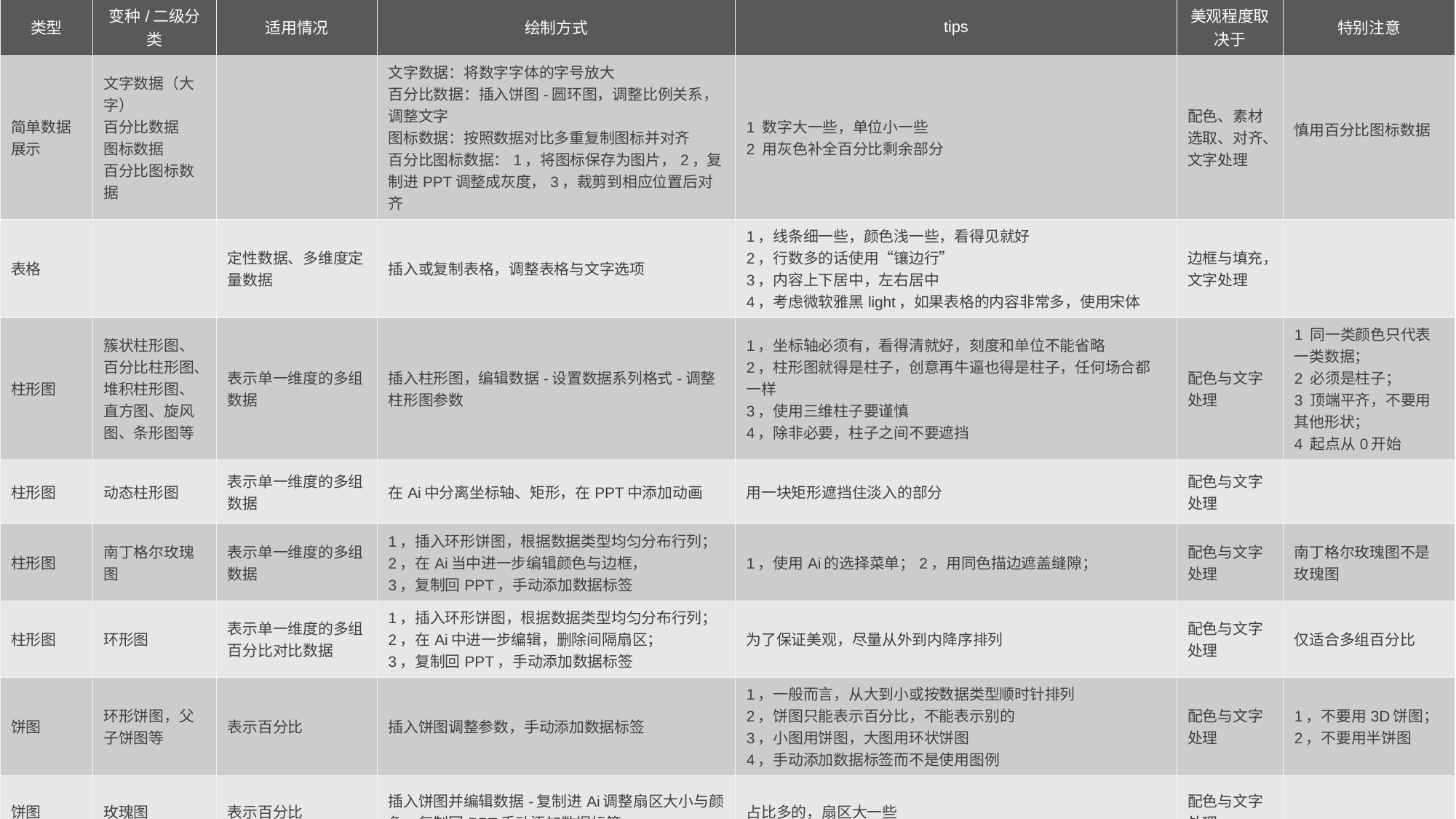

| 类型 | 变种/二级分类 | 适用情况 | 绘制方式 | tips | 美观程度取决于 | 特别注意 |
| --- | --- | --- | --- | --- | --- | --- |
| 简单数据展示 | 文字数据（大字） 百分比数据 图标数据 百分比图标数据 |  | 文字数据：将数字字体的字号放大 百分比数据：插入饼图-圆环图，调整比例关系，调整文字 图标数据：按照数据对比多重复制图标并对齐 百分比图标数据：1，将图标保存为图片，2，复制进PPT调整成灰度，3，裁剪到相应位置后对齐 | 1 数字大一些，单位小一些 2 用灰色补全百分比剩余部分 | 配色、素材选取、对齐、文字处理 | 慎用百分比图标数据 |
| 表格 |  | 定性数据、多维度定量数据 | 插入或复制表格，调整表格与文字选项 | 1，线条细一些，颜色浅一些，看得见就好 2，行数多的话使用“镶边行” 3，内容上下居中，左右居中 4，考虑微软雅黑light，如果表格的内容非常多，使用宋体 | 边框与填充，文字处理 |  |
| 柱形图 | 簇状柱形图、百分比柱形图、堆积柱形图、直方图、旋风图、条形图等 | 表示单一维度的多组数据 | 插入柱形图，编辑数据-设置数据系列格式-调整柱形图参数 | 1，坐标轴必须有，看得清就好，刻度和单位不能省略 2，柱形图就得是柱子，创意再牛逼也得是柱子，任何场合都一样 3，使用三维柱子要谨慎 4，除非必要，柱子之间不要遮挡 | 配色与文字处理 | 1 同一类颜色只代表一类数据； 2 必须是柱子； 3 顶端平齐，不要用其他形状； 4 起点从0开始 |
| 柱形图 | 动态柱形图 | 表示单一维度的多组数据 | 在Ai中分离坐标轴、矩形，在PPT中添加动画 | 用一块矩形遮挡住淡入的部分 | 配色与文字处理 |  |
| 柱形图 | 南丁格尔玫瑰图 | 表示单一维度的多组数据 | 1，插入环形饼图，根据数据类型均匀分布行列； 2，在Ai当中进一步编辑颜色与边框， 3，复制回PPT，手动添加数据标签 | 1，使用Ai的选择菜单；2，用同色描边遮盖缝隙； | 配色与文字处理 | 南丁格尔玫瑰图不是玫瑰图 |
| 柱形图 | 环形图 | 表示单一维度的多组百分比对比数据 | 1，插入环形饼图，根据数据类型均匀分布行列； 2，在Ai中进一步编辑，删除间隔扇区； 3，复制回PPT，手动添加数据标签 | 为了保证美观，尽量从外到内降序排列 | 配色与文字处理 | 仅适合多组百分比 |
| 饼图 | 环形饼图，父子饼图等 | 表示百分比 | 插入饼图调整参数，手动添加数据标签 | 1，一般而言，从大到小或按数据类型顺时针排列 2，饼图只能表示百分比，不能表示别的 3，小图用饼图，大图用环状饼图 4，手动添加数据标签而不是使用图例 | 配色与文字处理 | 1，不要用3D饼图； 2，不要用半饼图 |
| 饼图 | 玫瑰图 | 表示百分比 | 插入饼图并编辑数据-复制进Ai调整扇区大小与颜色，复制回PPT手动添加数据标签 | 占比多的，扇区大一些 | 配色与文字处理 |  |
| 饼图 | 动态饼图 | 表示百分比 | 在Ai中分离图表，加一个无填充无线条的正圆对齐圆心后复制回PPT，添加动画 | 加一个无填充无边框的圆能让对象绕圆心旋转 | 配色与文字处理 |  |